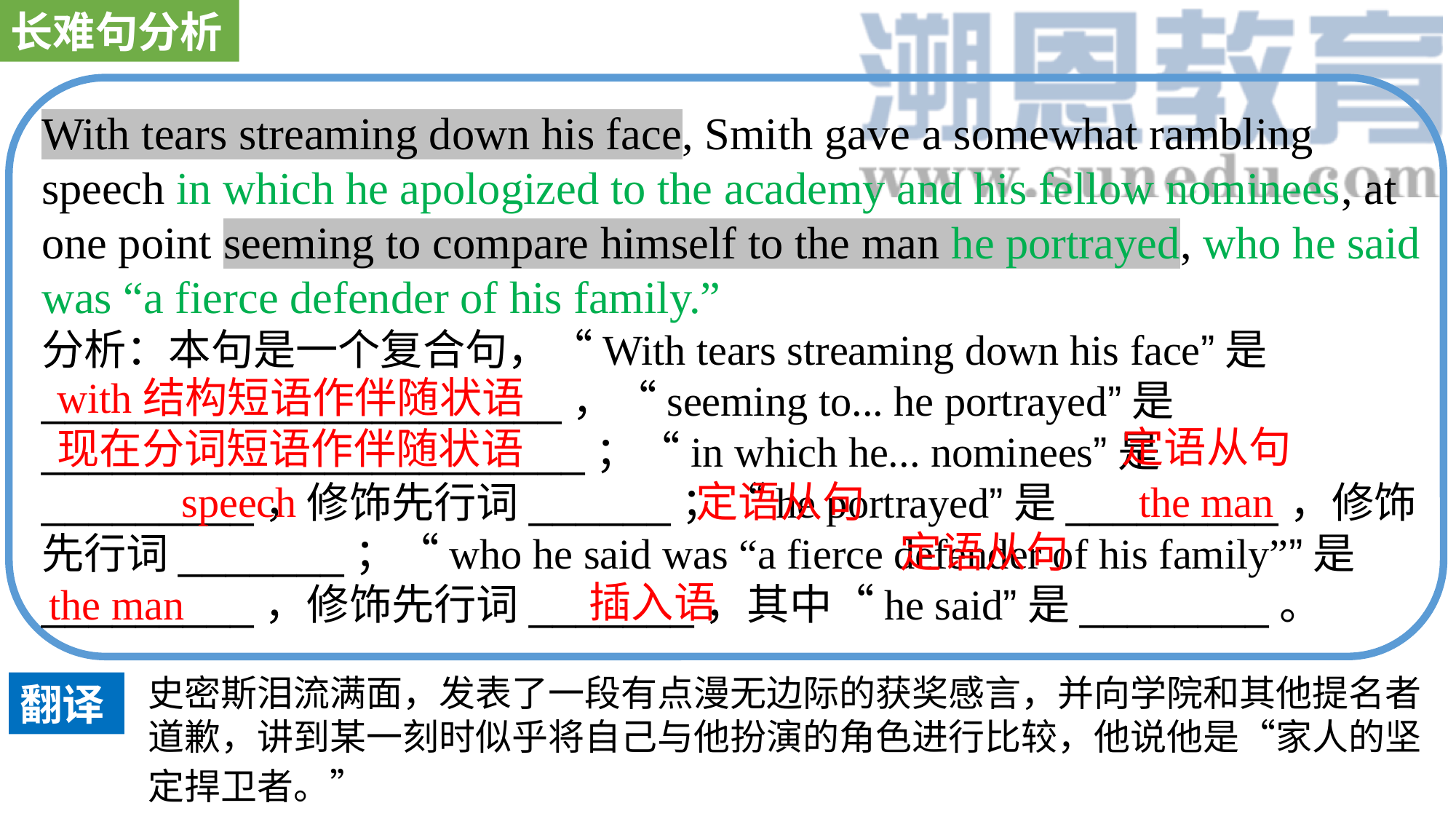

长难句分析

With tears streaming down his face, Smith gave a somewhat rambling speech in which he apologized to the academy and his fellow nominees, at one point seeming to compare himself to the man he portrayed, who he said was “a fierce defender of his family.”
分析：本句是一个复合句，“With tears streaming down his face”是______________________，“seeming to... he portrayed”是_______________________；“in which he... nominees”是_________，修饰先行词______；“he portrayed”是_________，修饰先行词_______；“who he said was “a fierce defender of his family””是_________，修饰先行词_______，其中“he said”是________。
with结构短语作伴随状语
定语从句
现在分词短语作伴随状语
speech
定语从句
the man
定语从句
插入语
the man
史密斯泪流满面，发表了一段有点漫无边际的获奖感言，并向学院和其他提名者道歉，讲到某一刻时似乎将自己与他扮演的角色进行比较，他说他是“家人的坚定捍卫者。”
翻译